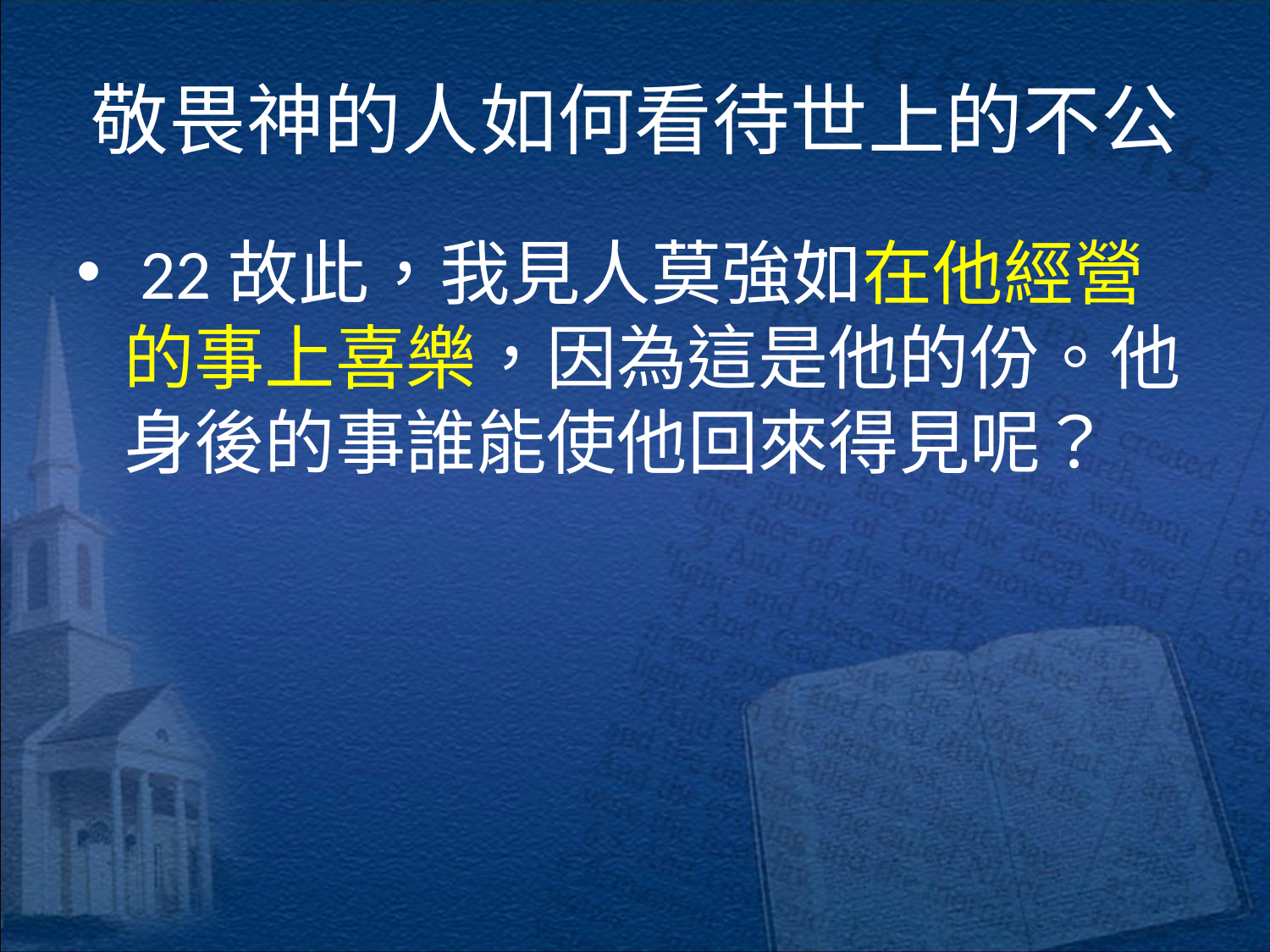

# 敬畏神的人如何看待世上的不公
 22故此，我見人莫強如在他經營的事上喜樂，因為這是他的份。他身後的事誰能使他回來得見呢？